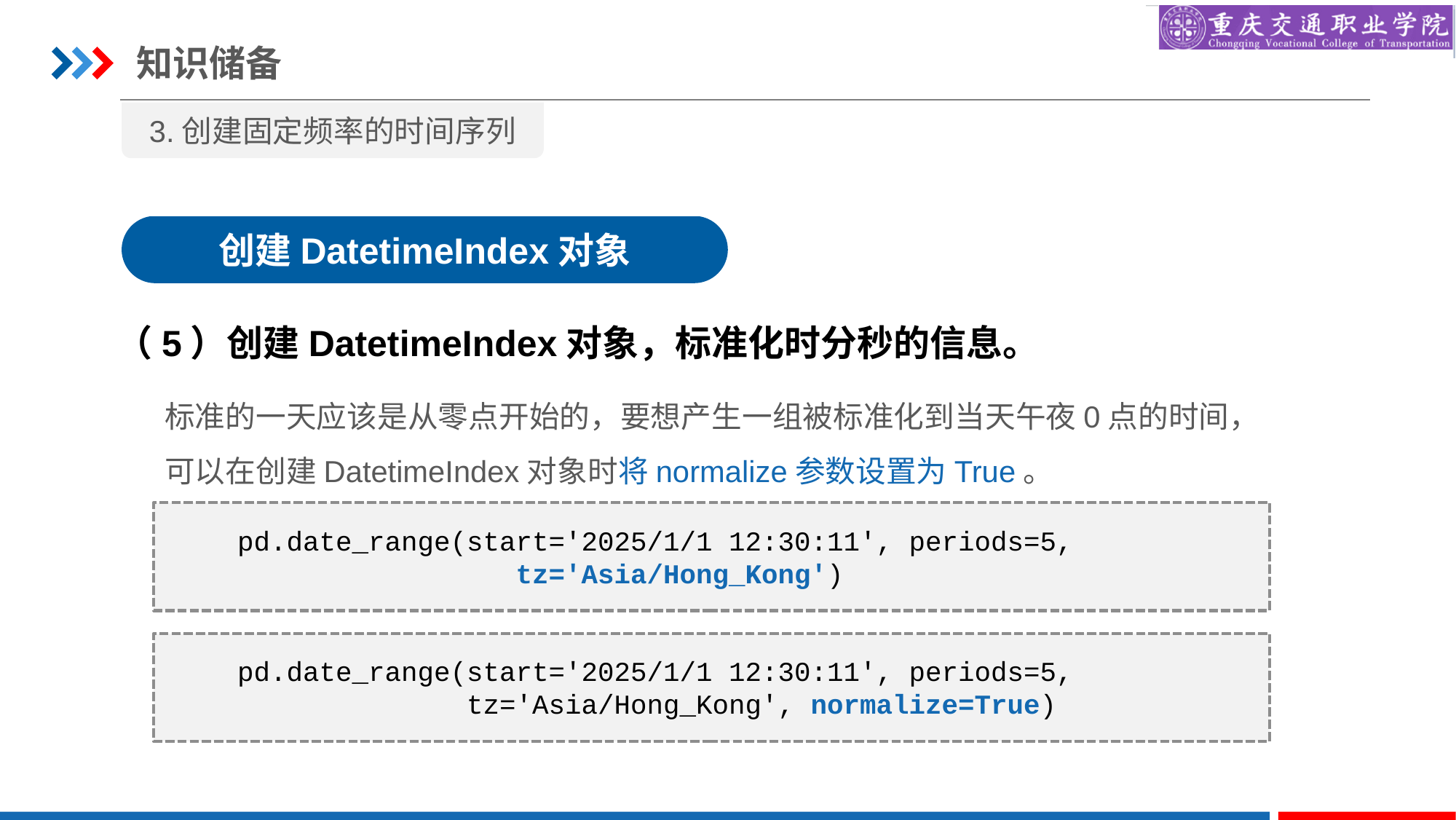

知识储备

3.创建固定频率的时间序列
创建DatetimeIndex对象
（5）创建DatetimeIndex对象，标准化时分秒的信息。
标准的一天应该是从零点开始的，要想产生一组被标准化到当天午夜0点的时间，可以在创建DatetimeIndex对象时将normalize参数设置为True。

pd.date_range(start='2025/1/1 12:30:11', periods=5,
                 tz='Asia/Hong_Kong')

pd.date_range(start='2025/1/1 12:30:11', periods=5,
              tz='Asia/Hong_Kong', normalize=True)